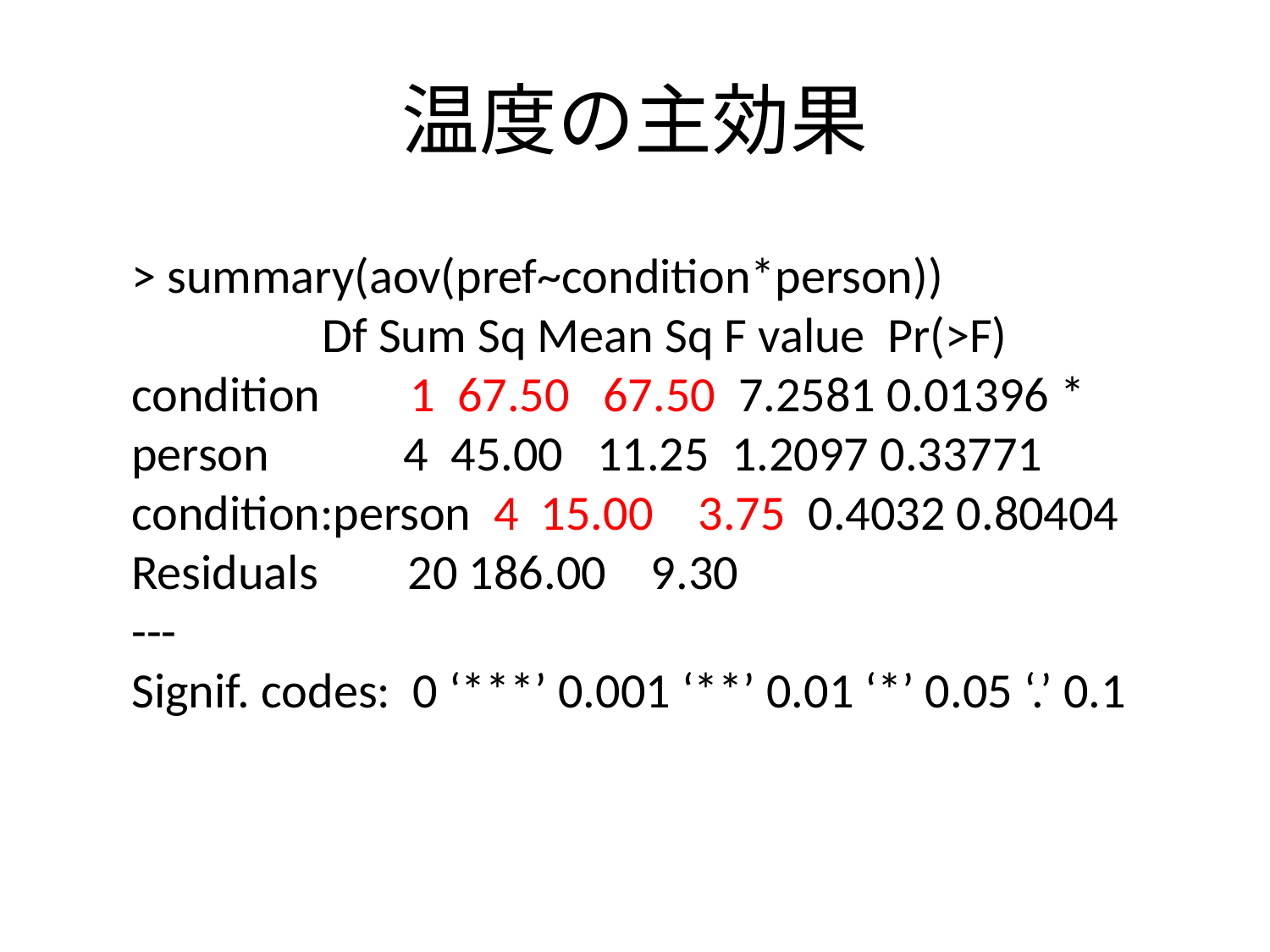

# 温度の主効果
> summary(aov(pref~condition*person))
                 Df Sum Sq Mean Sq F value  Pr(>F)
condition        1  67.50   67.50  7.2581 0.01396 *
person            4  45.00   11.25  1.2097 0.33771
condition:person  4  15.00    3.75  0.4032 0.80404
Residuals        20 186.00    9.30
---
Signif. codes:  0 ‘***’ 0.001 ‘**’ 0.01 ‘*’ 0.05 ‘.’ 0.1